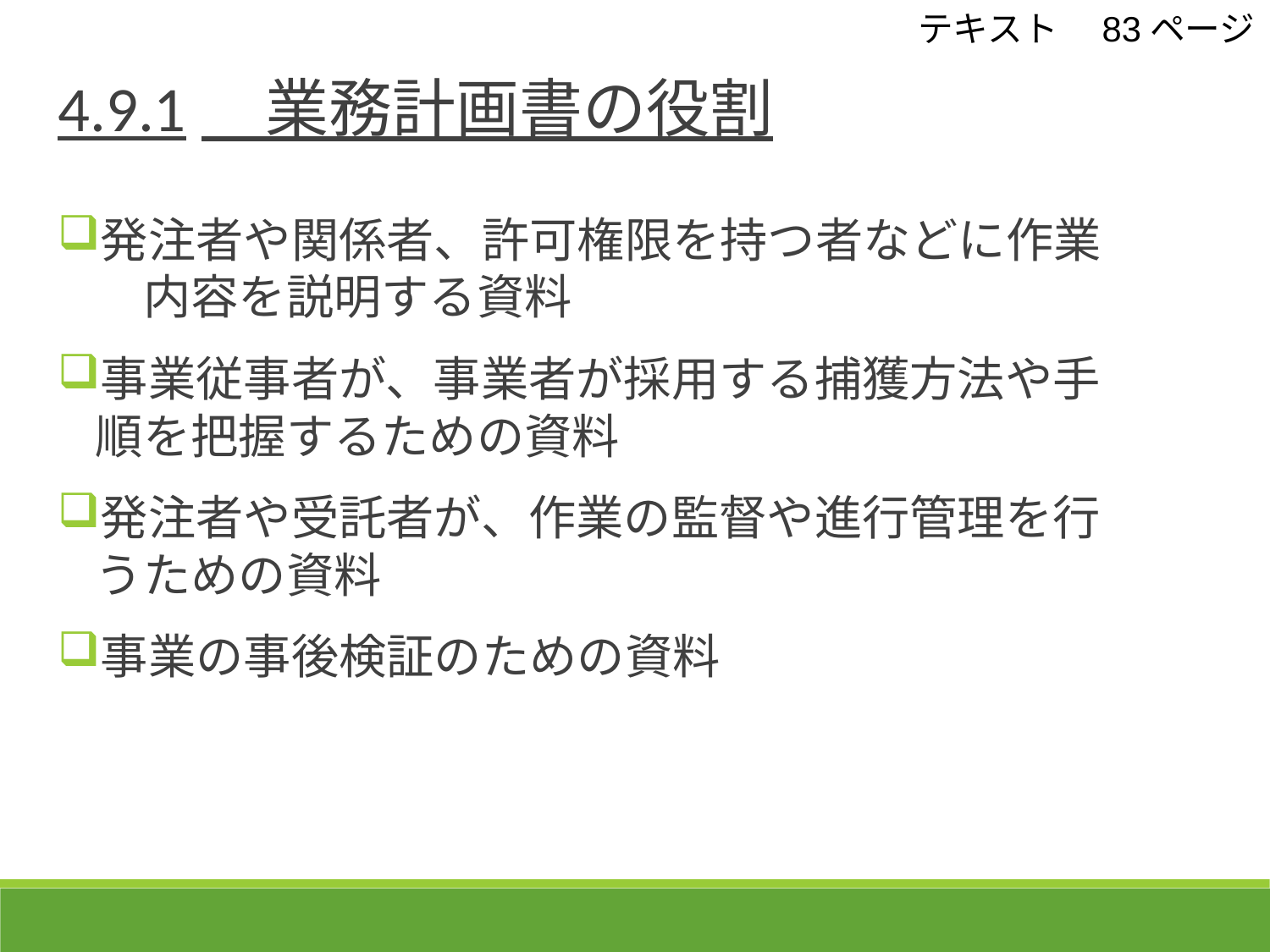

テキスト　83ページ
4.9.1　業務計画書の役割
発注者や関係者、許可権限を持つ者などに作業　内容を説明する資料
事業従事者が、事業者が採用する捕獲方法や手順を把握するための資料
発注者や受託者が、作業の監督や進行管理を行うための資料
事業の事後検証のための資料